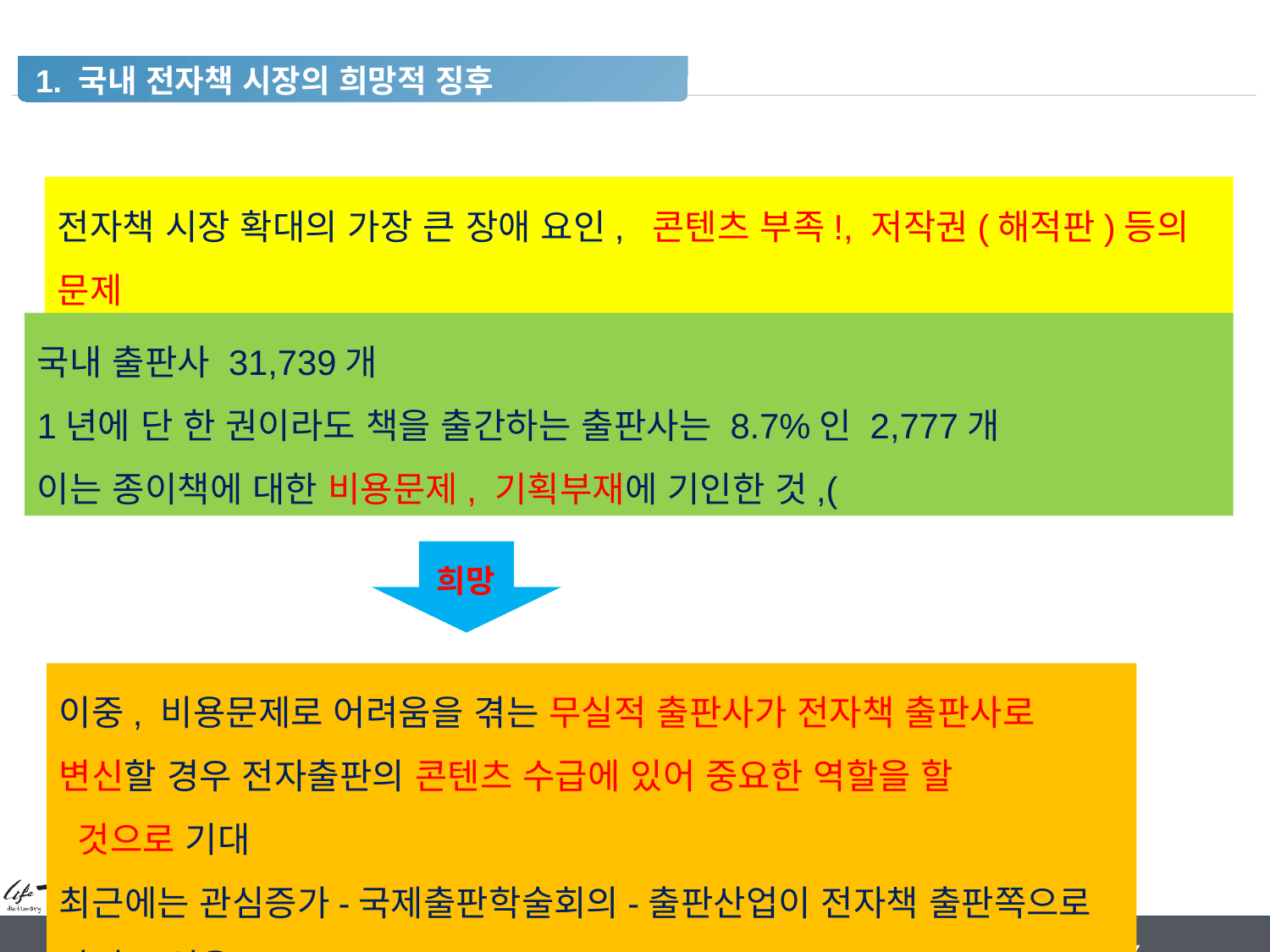

1. 국내 전자책 시장의 희망적 징후

전자책 시장 확대의 가장 큰 장애 요인,  콘텐츠 부족!, 저작권(해적판)등의 문제
국내 출판사 31,739개
1년에 단 한 권이라도 책을 출간하는 출판사는 8.7%인 2,777개
이는 종이책에 대한 비용문제, 기획부재에 기인한 것,(

희망
이중, 비용문제로 어려움을 겪는 무실적 출판사가 전자책 출판사로 변신할 경우 전자출판의 콘텐츠 수급에 있어 중요한 역할을 할
 것으로 기대
최근에는 관심증가-국제출판학술회의-출판산업이 전자책 출판쪽으로 바뀌고 있음

mocja@inu.ac.kr / Dept. of Library and Information Science / National Incheon University